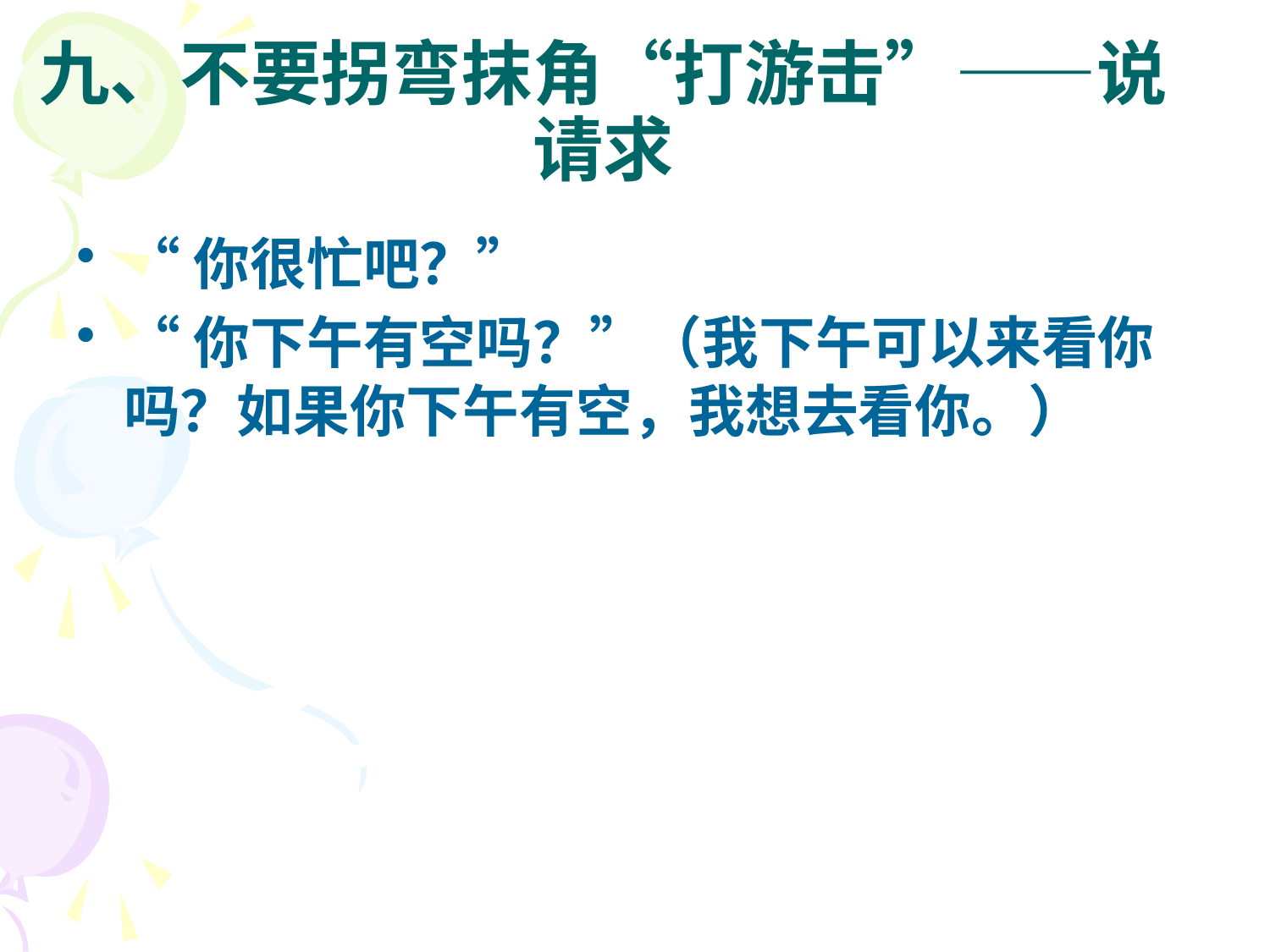

# 九、不要拐弯抹角“打游击”——说 请求
“你很忙吧？”
“你下午有空吗？”（我下午可以来看你吗？如果你下午有空，我想去看你。）